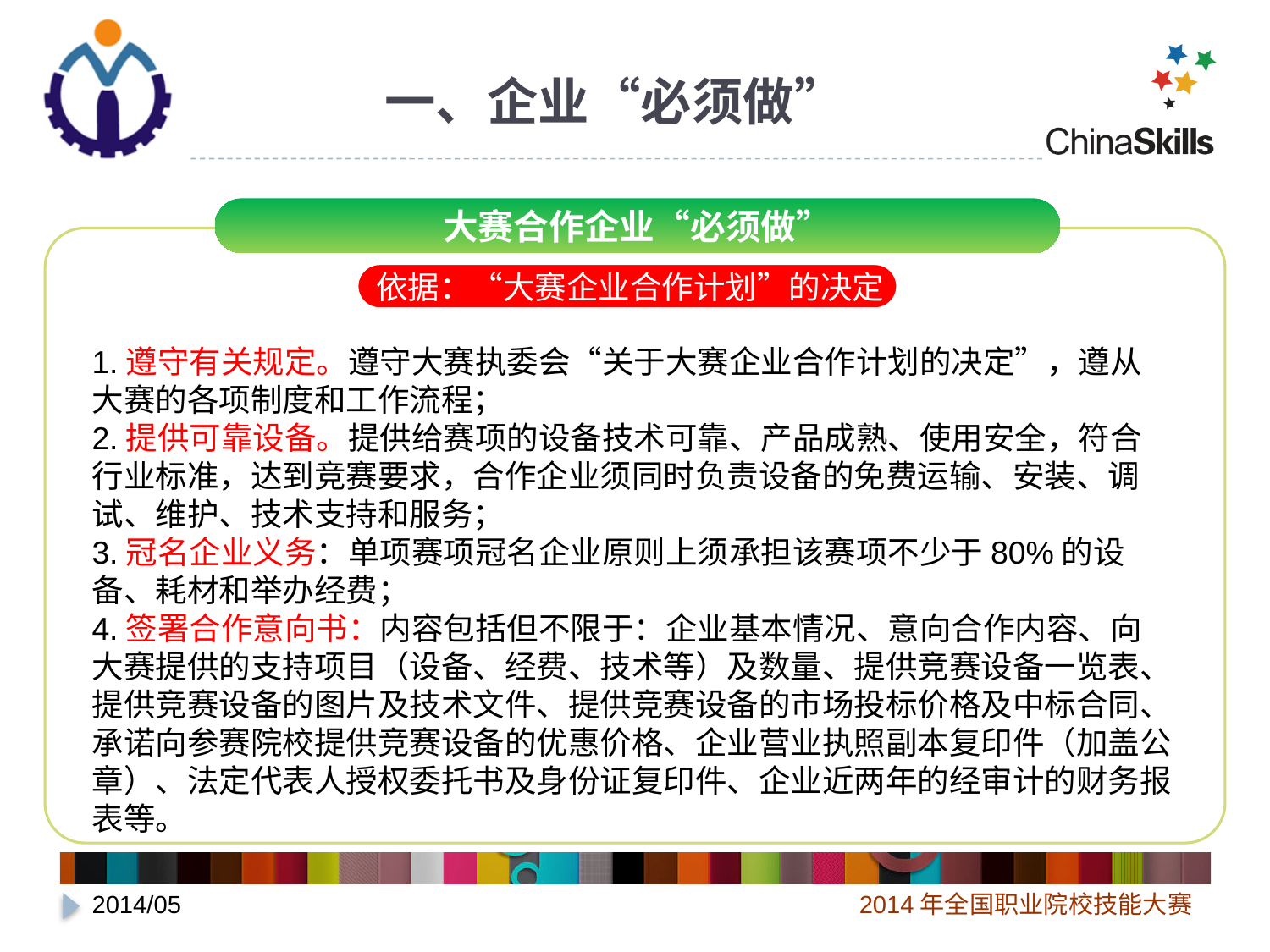

# 一、企业“必须做”
大赛合作企业“必须做”

依据：“大赛企业合作计划”的决定
1.遵守有关规定。遵守大赛执委会“关于大赛企业合作计划的决定”，遵从大赛的各项制度和工作流程；
2.提供可靠设备。提供给赛项的设备技术可靠、产品成熟、使用安全，符合行业标准，达到竞赛要求，合作企业须同时负责设备的免费运输、安装、调试、维护、技术支持和服务；
3.冠名企业义务：单项赛项冠名企业原则上须承担该赛项不少于80%的设备、耗材和举办经费；
4.签署合作意向书：内容包括但不限于：企业基本情况、意向合作内容、向大赛提供的支持项目（设备、经费、技术等）及数量、提供竞赛设备一览表、提供竞赛设备的图片及技术文件、提供竞赛设备的市场投标价格及中标合同、承诺向参赛院校提供竞赛设备的优惠价格、企业营业执照副本复印件（加盖公章）、法定代表人授权委托书及身份证复印件、企业近两年的经审计的财务报表等。
2014/05
2014年全国职业院校技能大赛